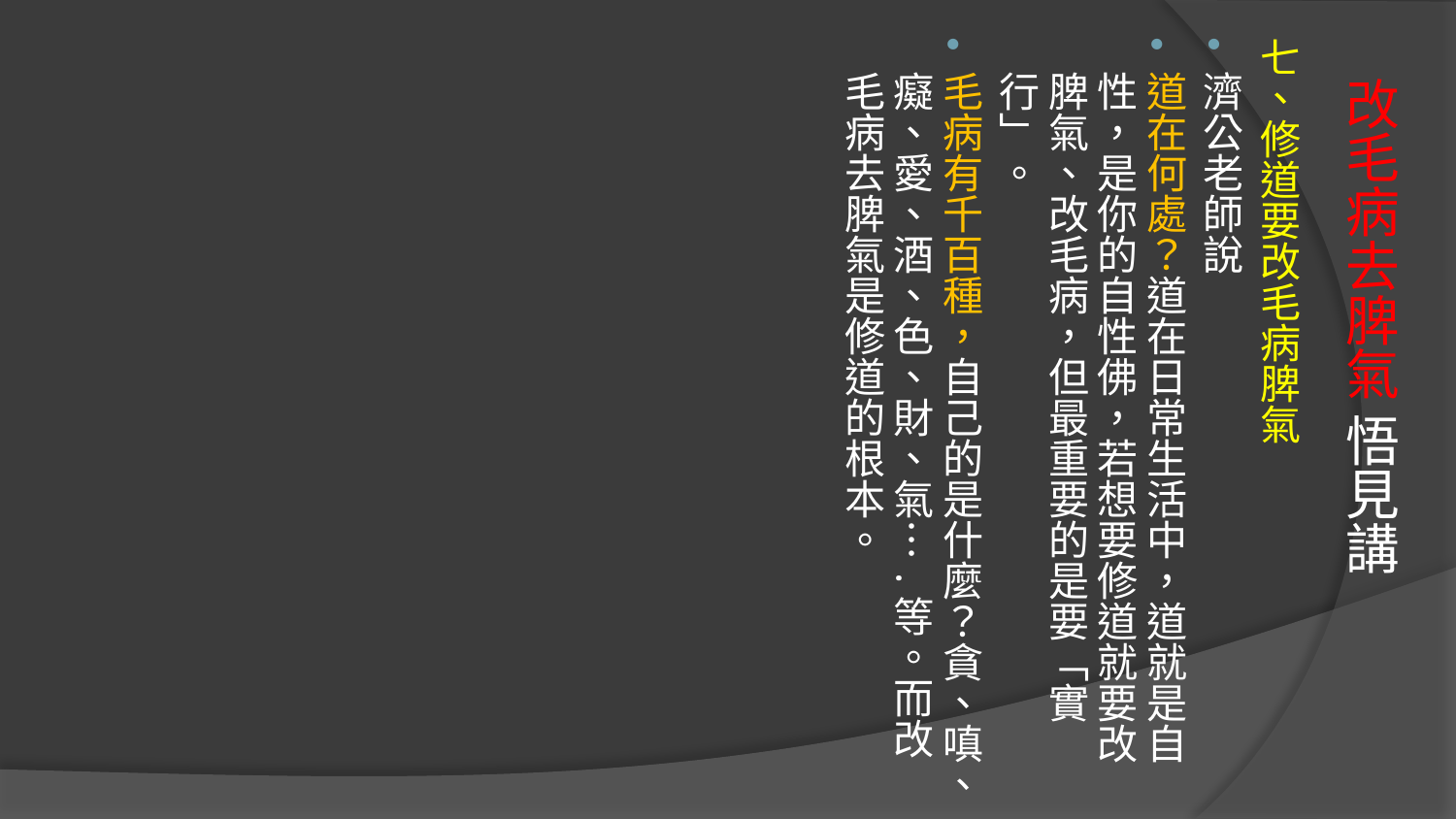

七、修道要改毛病脾氣
濟公老師說
道在何處？道在日常生活中，道就是自性，是你的自性佛，若想要修道就要改脾氣、改毛病，但最重要的是要「實行」。
毛病有千百種，自己的是什麼？貪、嗔、癡、愛、酒、色、財、氣….等。而改毛病去脾氣是修道的根本。

# 改毛病去脾氣 悟見講